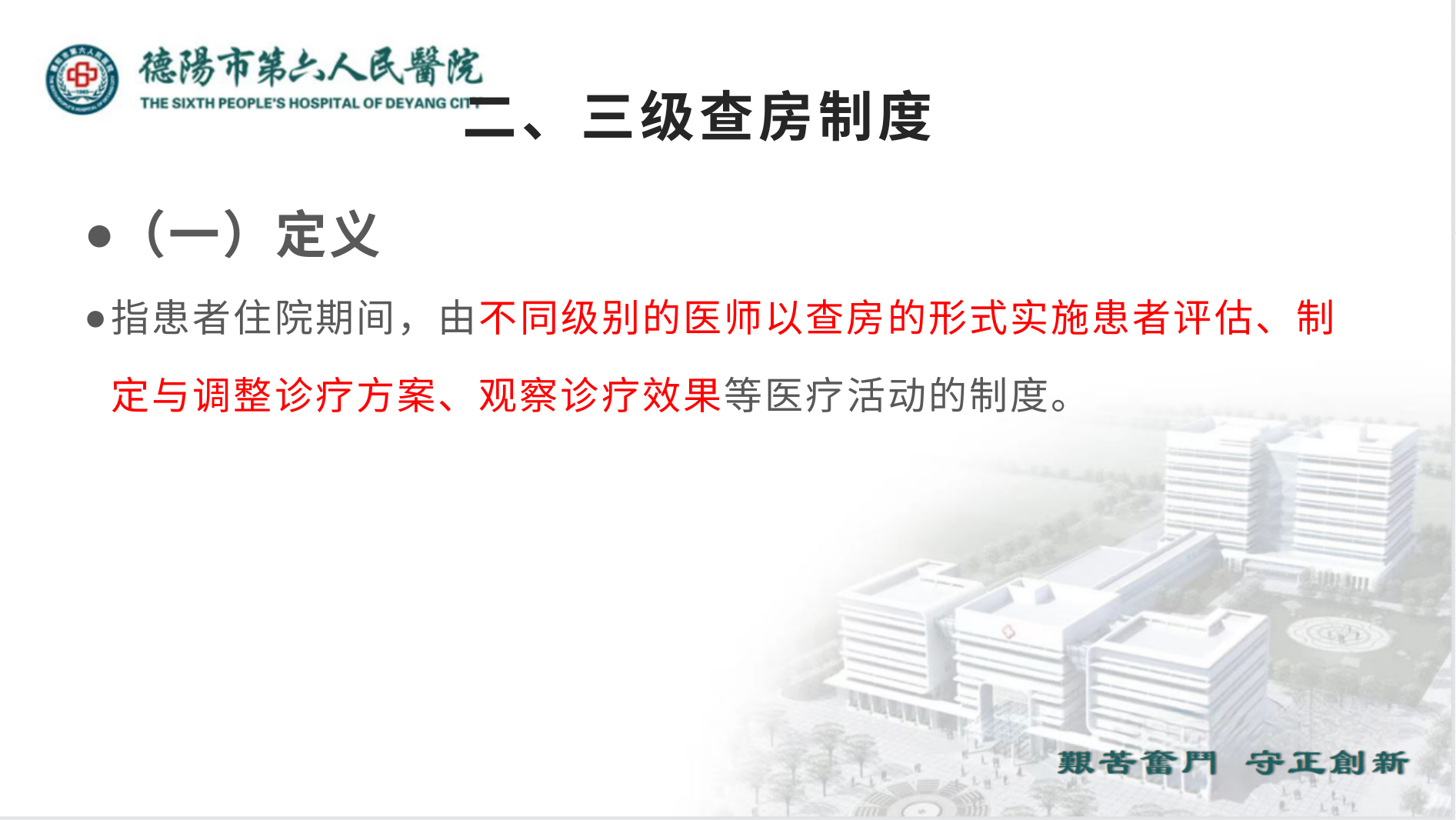

# 二、三级查房制度
（一）定义
指患者住院期间，由不同级别的医师以查房的形式实施患者评估、制定与调整诊疗方案、观察诊疗效果等医疗活动的制度。